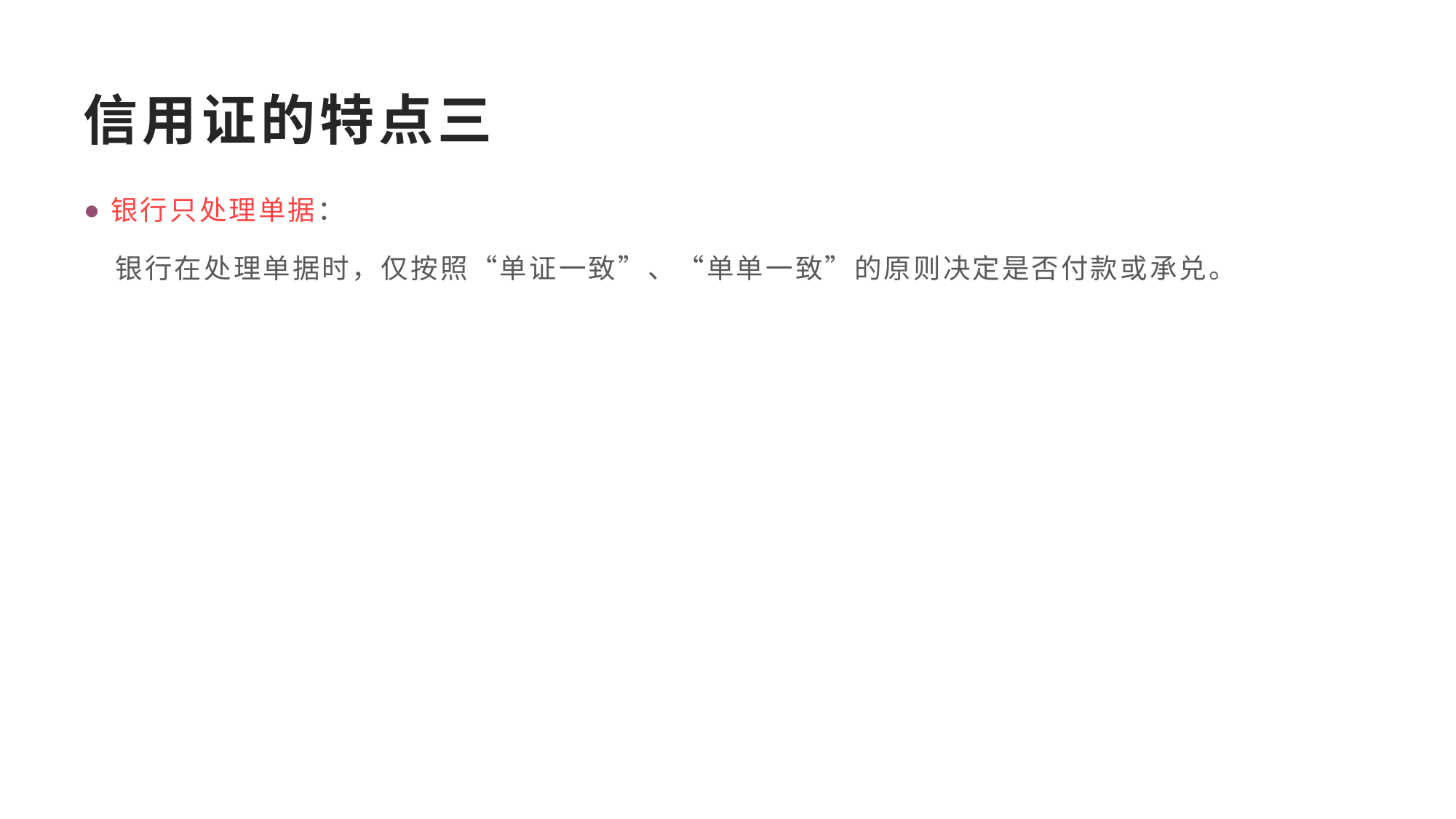

信用证的特点三
银行只处理单据：
   银行在处理单据时，仅按照“单证一致”、“单单一致”的原则决定是否付款或承兑。